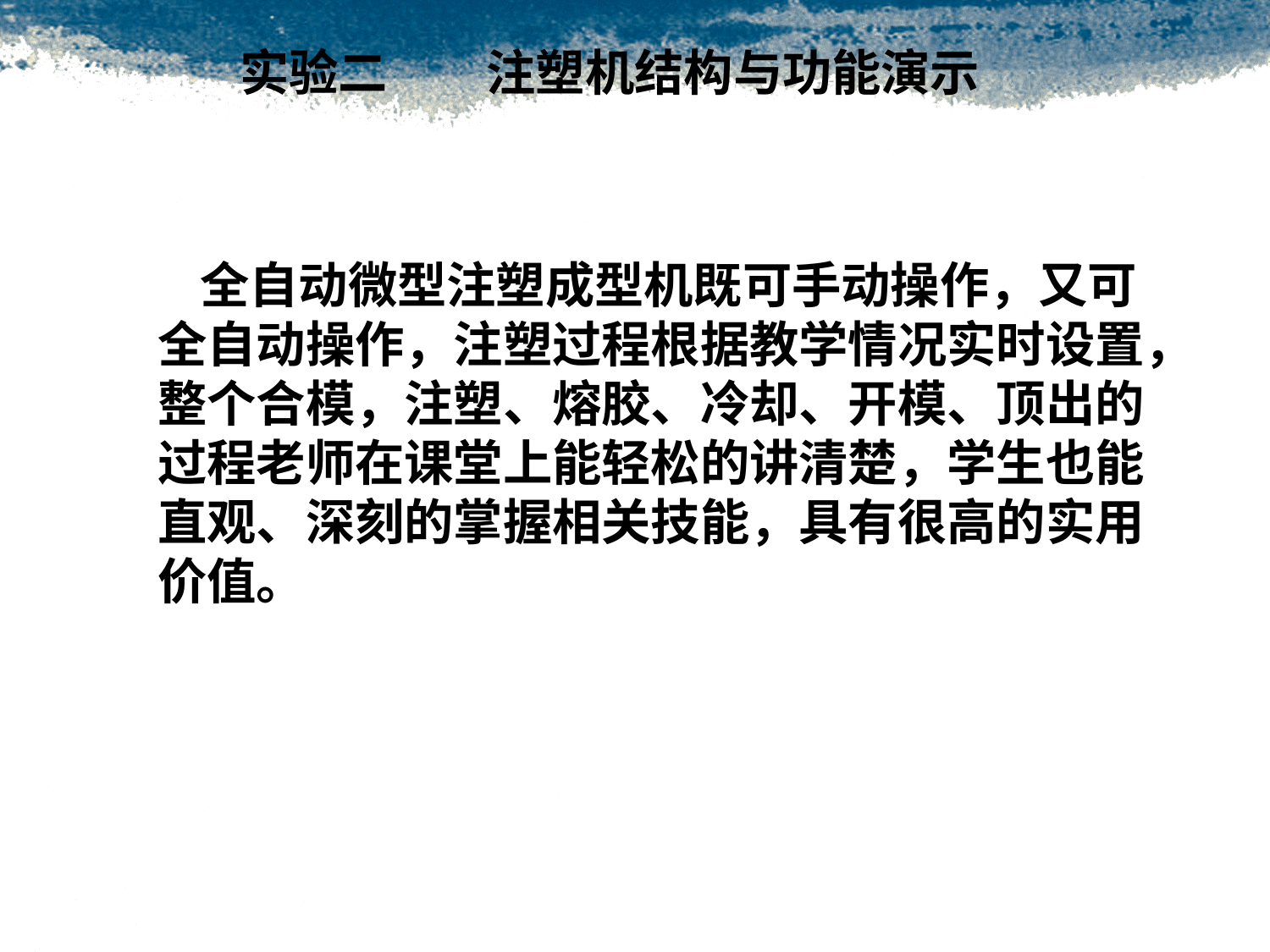

实验二　　注塑机结构与功能演示
全自动微型注塑成型机既可手动操作，又可全自动操作，注塑过程根据教学情况实时设置，整个合模，注塑、熔胶、冷却、开模、顶出的过程老师在课堂上能轻松的讲清楚，学生也能直观、深刻的掌握相关技能，具有很高的实用价值。